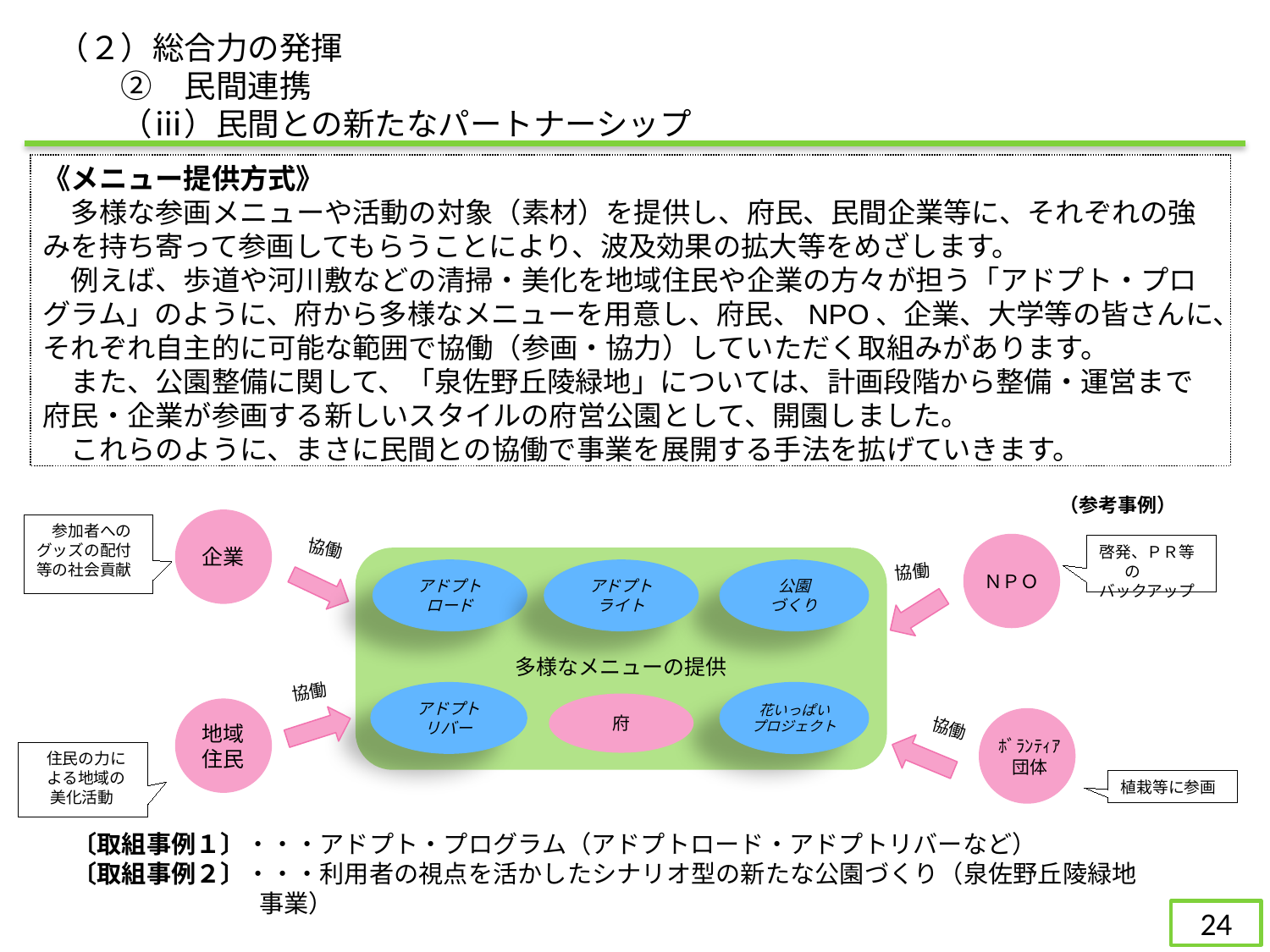

（２）総合力の発揮
　　②　民間連携
　　（ⅲ）民間との新たなパートナーシップ

《メニュー提供方式》
　多様な参画メニューや活動の対象（素材）を提供し、府民、民間企業等に、それぞれの強みを持ち寄って参画してもらうことにより、波及効果の拡大等をめざします。
　例えば、歩道や河川敷などの清掃・美化を地域住民や企業の方々が担う「アドプト・プログラム」のように、府から多様なメニューを用意し、府民、NPO、企業、大学等の皆さんに、それぞれ自主的に可能な範囲で協働（参画・協力）していただく取組みがあります。
　また、公園整備に関して、「泉佐野丘陵緑地」については、計画段階から整備・運営まで府民・企業が参画する新しいスタイルの府営公園として、開園しました。
　これらのように、まさに民間との協働で事業を展開する手法を拡げていきます。
（参考事例）
企業
　参加者への
グッズの配付
等の社会貢献
協働
ＮＰＯ
啓発、ＰＲ等の
バックアップ

協働
アドプトロード
アドプト
ライト
公園
づくり

多様なメニューの提供
協働
アドプト
リバー
花いっぱい
プロジェクト
府
地域
住民
ﾎﾞﾗﾝﾃｨｱ団体
協働

　住民の力に
　よる地域の
　 美化活動
植栽等に参画
〔取組事例１〕・・・アドプト・プログラム（アドプトロード・アドプトリバーなど）
〔取組事例２〕・・・利用者の視点を活かしたシナリオ型の新たな公園づくり（泉佐野丘陵緑地事業）
24